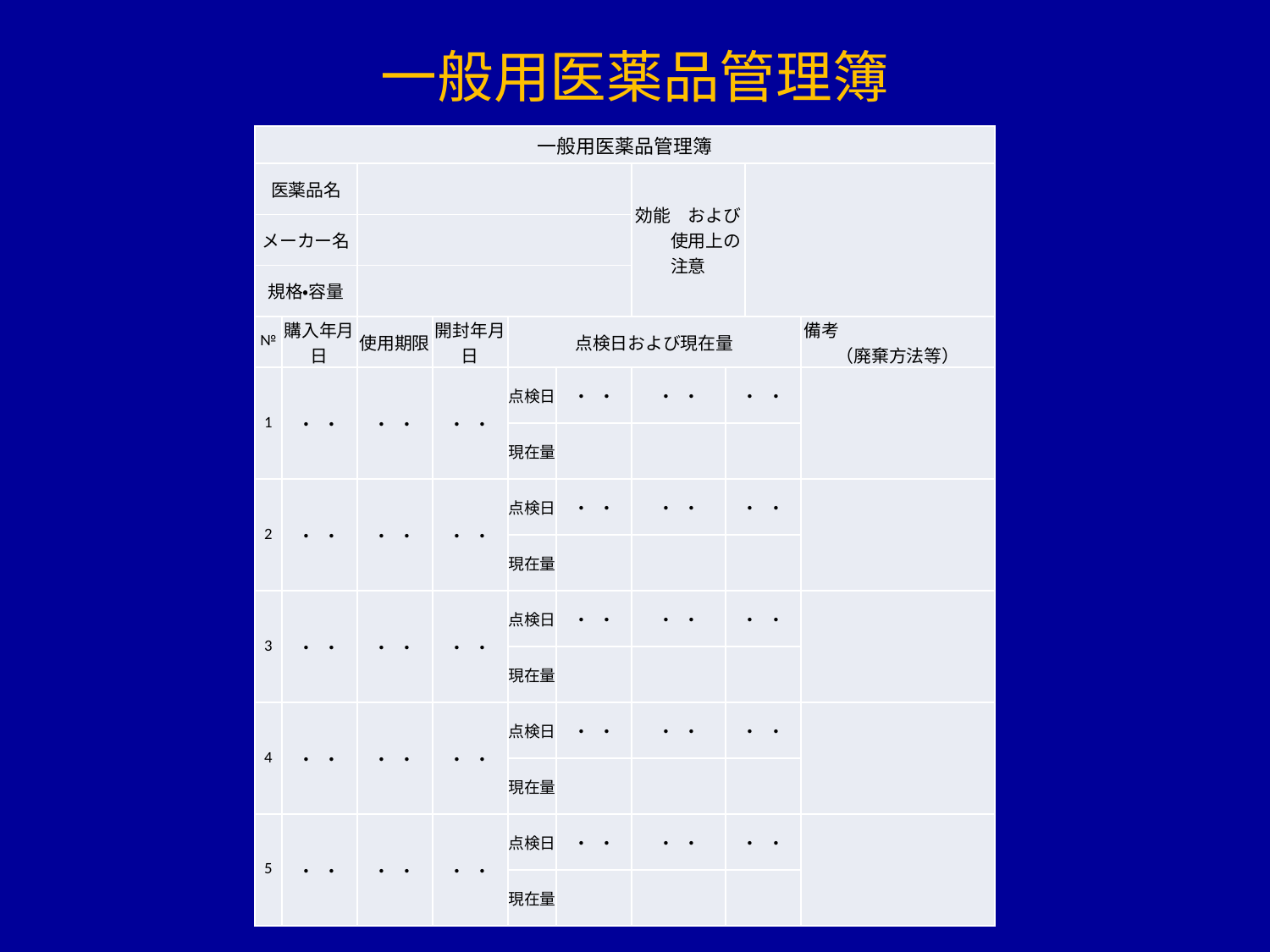

# 一般用医薬品管理簿
| 一般用医薬品管理簿 |  |  |  |  |  |  |  |  |  |
| --- | --- | --- | --- | --- | --- | --- | --- | --- | --- |
| 医薬品名 |  |  |  |  |  | 効能　および　　使用上の注意 |  |  |  |
| メーカー名 |  |  |  |  |  |  |  |  |  |
| 規格・容量 |  |  |  |  |  |  |  |  |  |
| № | 購入年月日 | 使用期限 | 開封年月日 | 点検日および現在量 |  |  |  |  | 備考　　　　 　　　　（廃棄方法等） |
| 1 | ・ ・ | ・ ・ | ・ ・ | 点検日 | ・ ・ | ・ ・ | ・ ・ |  |  |
|  |  |  |  | 現在量 |  |  |  |  |  |
| 2 | ・ ・ | ・ ・ | ・ ・ | 点検日 | ・ ・ | ・ ・ | ・ ・ |  |  |
|  |  |  |  | 現在量 |  |  |  |  |  |
| 3 | ・ ・ | ・ ・ | ・ ・ | 点検日 | ・ ・ | ・ ・ | ・ ・ |  |  |
|  |  |  |  | 現在量 |  |  |  |  |  |
| 4 | ・ ・ | ・ ・ | ・ ・ | 点検日 | ・ ・ | ・ ・ | ・ ・ |  |  |
|  |  |  |  | 現在量 |  |  |  |  |  |
| 5 | ・ ・ | ・ ・ | ・ ・ | 点検日 | ・ ・ | ・ ・ | ・ ・ |  |  |
|  |  |  |  | 現在量 |  |  |  |  |  |